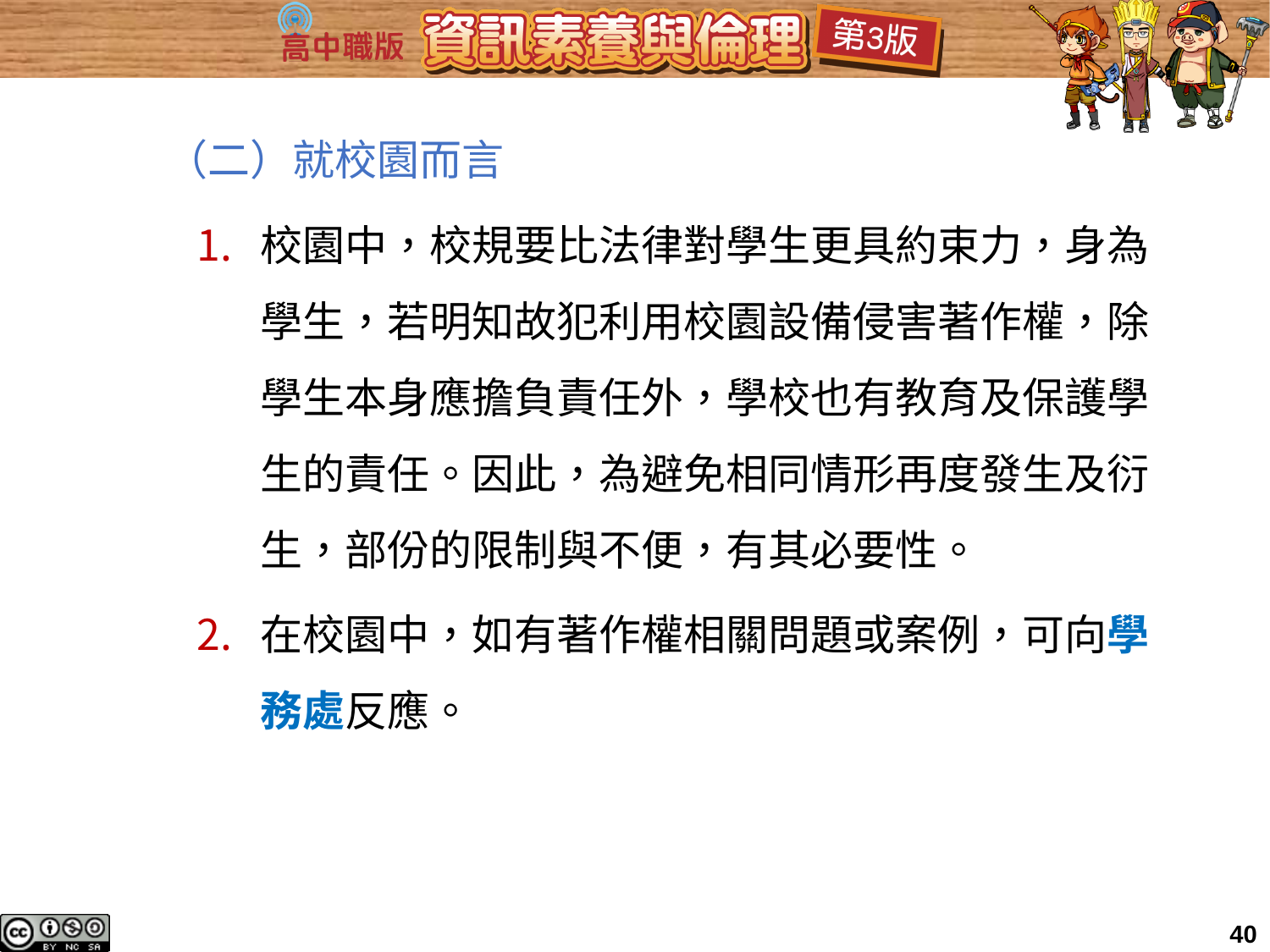

（二）就校園而言
校園中，校規要比法律對學生更具約束力，身為學生，若明知故犯利用校園設備侵害著作權，除學生本身應擔負責任外，學校也有教育及保護學生的責任。因此，為避免相同情形再度發生及衍生，部份的限制與不便，有其必要性。
在校園中，如有著作權相關問題或案例，可向學務處反應。
40